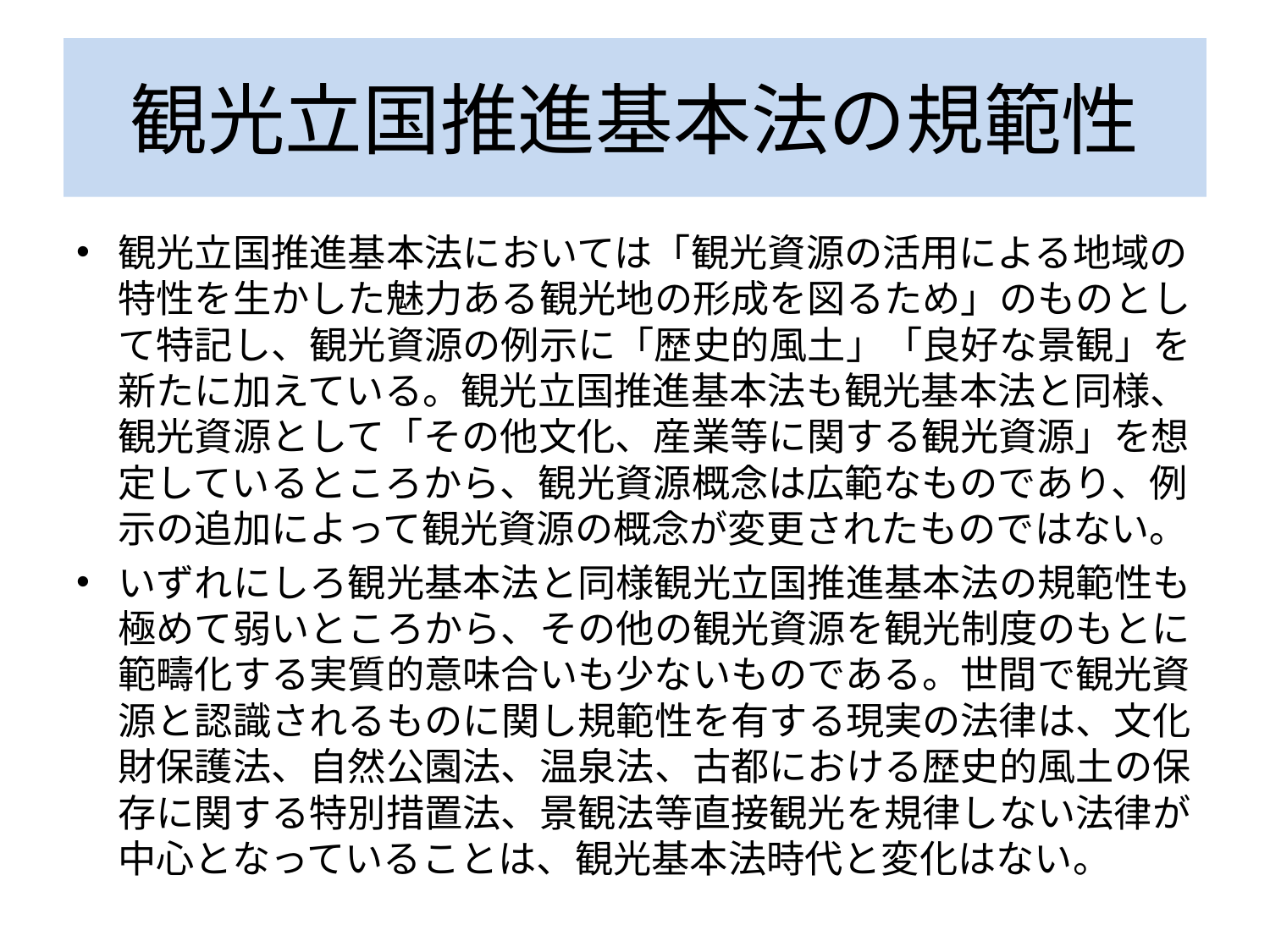

# 観光立国推進基本法の規範性
観光立国推進基本法においては「観光資源の活用による地域の特性を生かした魅力ある観光地の形成を図るため」のものとして特記し、観光資源の例示に「歴史的風土」「良好な景観」を新たに加えている。観光立国推進基本法も観光基本法と同様、観光資源として「その他文化、産業等に関する観光資源」を想定しているところから、観光資源概念は広範なものであり、例示の追加によって観光資源の概念が変更されたものではない。
いずれにしろ観光基本法と同様観光立国推進基本法の規範性も極めて弱いところから、その他の観光資源を観光制度のもとに範疇化する実質的意味合いも少ないものである。世間で観光資源と認識されるものに関し規範性を有する現実の法律は、文化財保護法、自然公園法、温泉法、古都における歴史的風土の保存に関する特別措置法、景観法等直接観光を規律しない法律が中心となっていることは、観光基本法時代と変化はない。